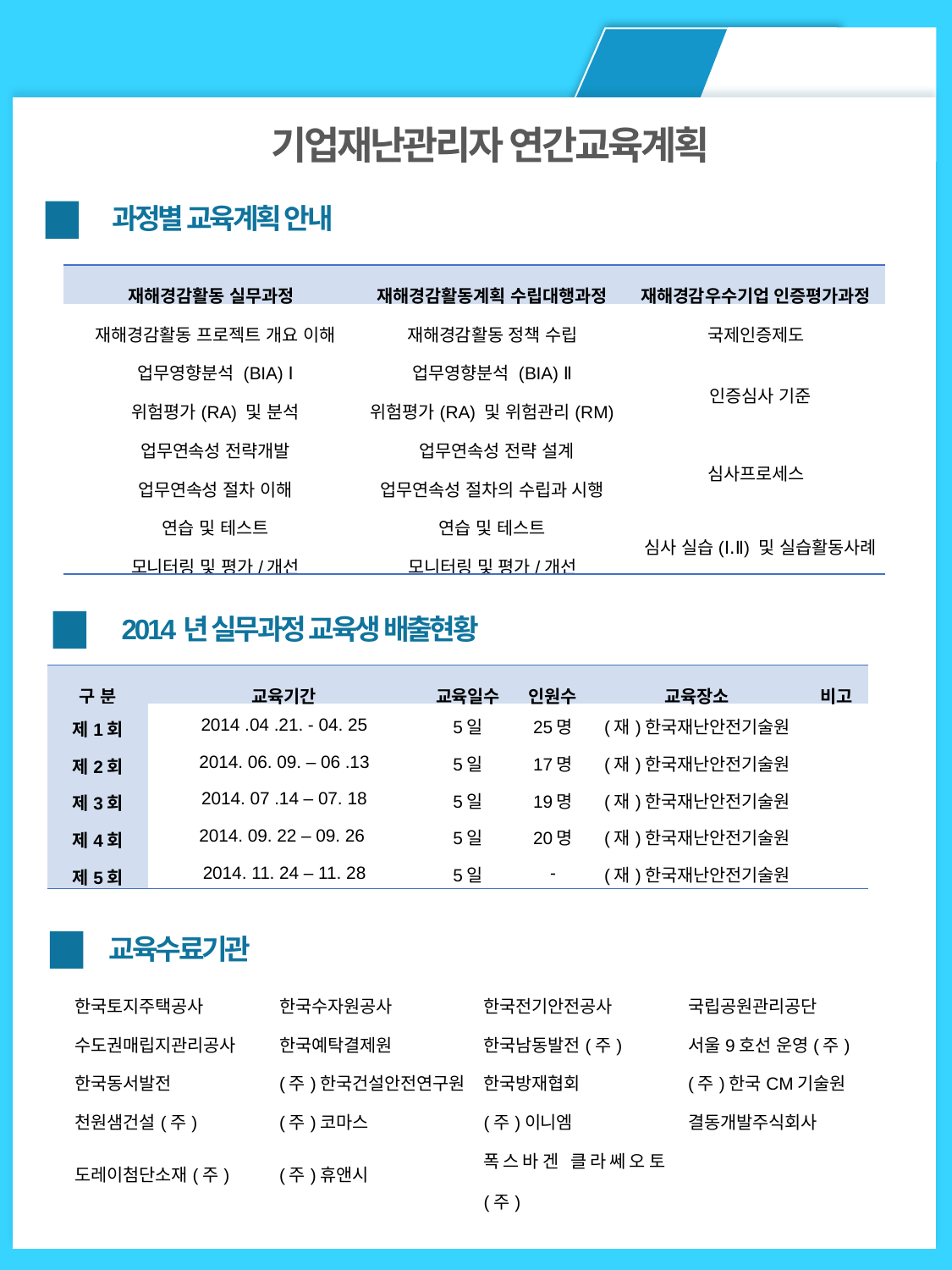

기업재난관리자 연간교육계획
과정별 교육계획 안내

| 재해경감활동 실무과정 | 재해경감활동계획 수립대행과정 | 재해경감우수기업 인증평가과정 |
| --- | --- | --- |
| 재해경감활동 프로젝트 개요 이해 | 재해경감활동 정책 수립 | 국제인증제도 |
| 업무영향분석 (BIA) Ⅰ | 업무영향분석 (BIA) Ⅱ |  |
|  |  | 인증심사 기준 |
| 위험평가(RA) 및 분석 | 위험평가(RA) 및 위험관리(RM) |  |
| 업무연속성 전략개발 | 업무연속성 전략 설계 |  |
|  |  | 심사프로세스 |
| 업무연속성 절차 이해 | 업무연속성 절차의 수립과 시행 |  |
| 연습 및 테스트 | 연습 및 테스트 |  |
|  |  | 심사 실습(Ⅰ․Ⅱ) 및 실습활동사례 |
| 모니터링 및 평가/개선 | 모니터링 및 평가/개선 |  |

2014년 실무과정 교육생 배출현황

| 구 분 | 교육기간 | 교육일수 | 인원수 | 교육장소 | 비고 |
| --- | --- | --- | --- | --- | --- |
| 제1회 | 2014 .04 .21. - 04. 25 | 5일 | 25명 | (재)한국재난안전기술원 |  |
| 제2회 | 2014. 06. 09. – 06 .13 | 5일 | 17명 | (재)한국재난안전기술원 |  |
| 제3회 | 2014. 07 .14 – 07. 18 | 5일 | 19명 | (재)한국재난안전기술원 |  |
| 제4회 | 2014. 09. 22 – 09. 26 | 5일 | 20명 | (재)한국재난안전기술원 |  |
| 제5회 | 2014. 11. 24 – 11. 28 | 5일 | - | (재)한국재난안전기술원 |  |
교육수료기관

| 한국토지주택공사 | 한국수자원공사 | 한국전기안전공사 | 국립공원관리공단 |
| --- | --- | --- | --- |
| 수도권매립지관리공사 | 한국예탁결제원 | 한국남동발전(주) | 서울9호선 운영(주) |
| 한국동서발전 | (주)한국건설안전연구원 | 한국방재협회 | (주)한국CM기술원 |
| 천원샘건설(주) | (주)코마스 | (주)이니엠 | 결동개발주식회사 |
| 도레이첨단소재(주) | (주)휴앤시 | 폭스바겐 클라쎄오토(주) |  |